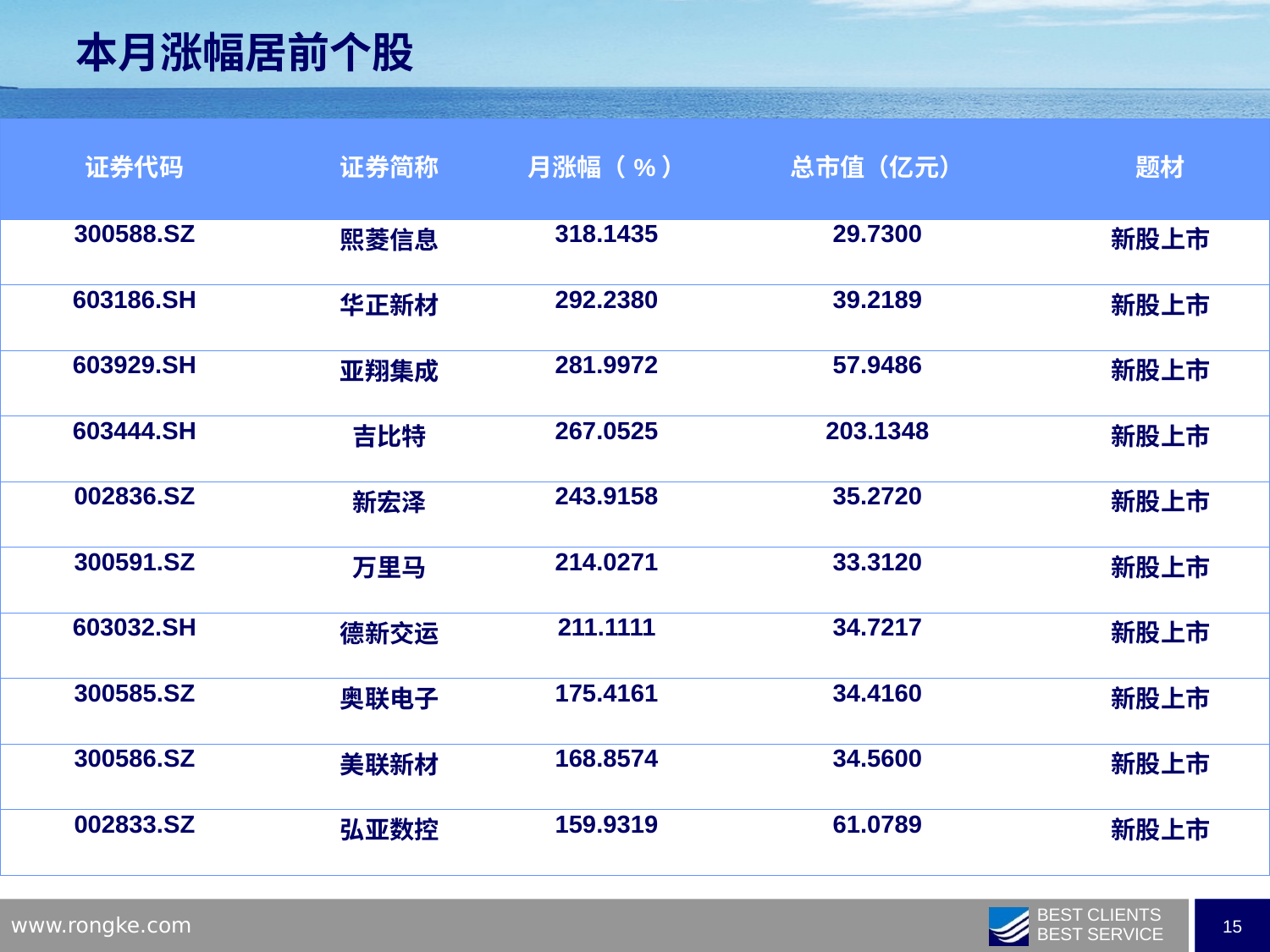

本月涨幅居前个股
| 证券代码 | 证券简称 | 月涨幅（%） | 总市值（亿元） | 题材 |
| --- | --- | --- | --- | --- |
| 300588.SZ | 熙菱信息 | 318.1435 | 29.7300 | 新股上市 |
| 603186.SH | 华正新材 | 292.2380 | 39.2189 | 新股上市 |
| 603929.SH | 亚翔集成 | 281.9972 | 57.9486 | 新股上市 |
| 603444.SH | 吉比特 | 267.0525 | 203.1348 | 新股上市 |
| 002836.SZ | 新宏泽 | 243.9158 | 35.2720 | 新股上市 |
| 300591.SZ | 万里马 | 214.0271 | 33.3120 | 新股上市 |
| 603032.SH | 德新交运 | 211.1111 | 34.7217 | 新股上市 |
| 300585.SZ | 奥联电子 | 175.4161 | 34.4160 | 新股上市 |
| 300586.SZ | 美联新材 | 168.8574 | 34.5600 | 新股上市 |
| 002833.SZ | 弘亚数控 | 159.9319 | 61.0789 | 新股上市 |